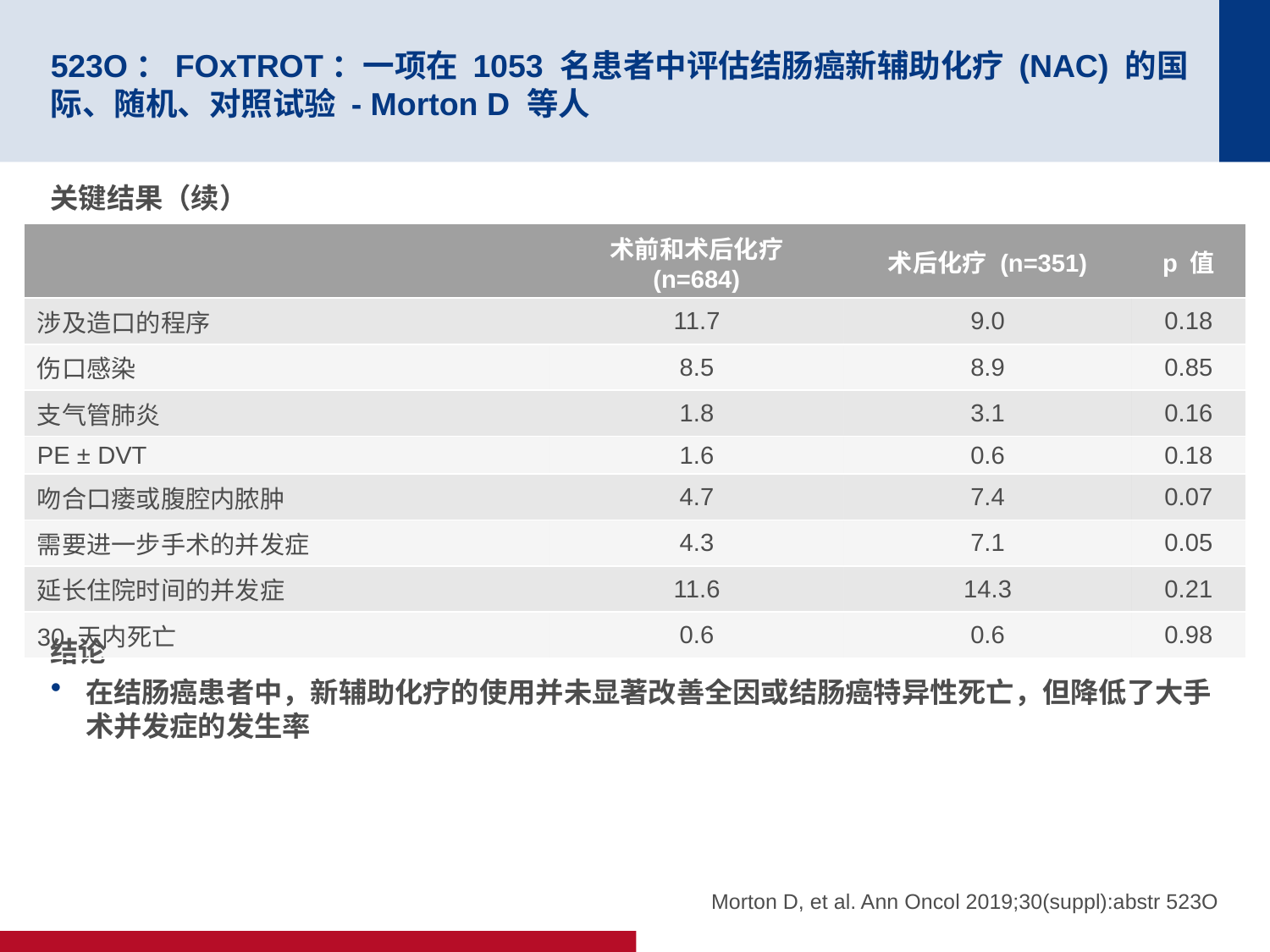

# 523O：FOxTROT：一项在 1053 名患者中评估结肠癌新辅助化疗 (NAC) 的国际、随机、对照试验 - Morton D 等人
关键结果（续）
结论
在结肠癌患者中，新辅助化疗的使用并未显著改善全因或结肠癌特异性死亡，但降低了大手术并发症的发生率
|  | 术前和术后化疗 (n=684) | 术后化疗 (n=351) | p 值 |
| --- | --- | --- | --- |
| 涉及造口的程序 | 11.7 | 9.0 | 0.18 |
| 伤口感染 | 8.5 | 8.9 | 0.85 |
| 支气管肺炎 | 1.8 | 3.1 | 0.16 |
| PE ± DVT | 1.6 | 0.6 | 0.18 |
| 吻合口瘘或腹腔内脓肿 | 4.7 | 7.4 | 0.07 |
| 需要进一步手术的并发症 | 4.3 | 7.1 | 0.05 |
| 延长住院时间的并发症 | 11.6 | 14.3 | 0.21 |
| 30 天内死亡 | 0.6 | 0.6 | 0.98 |
Morton D, et al. Ann Oncol 2019;30(suppl):abstr 523O